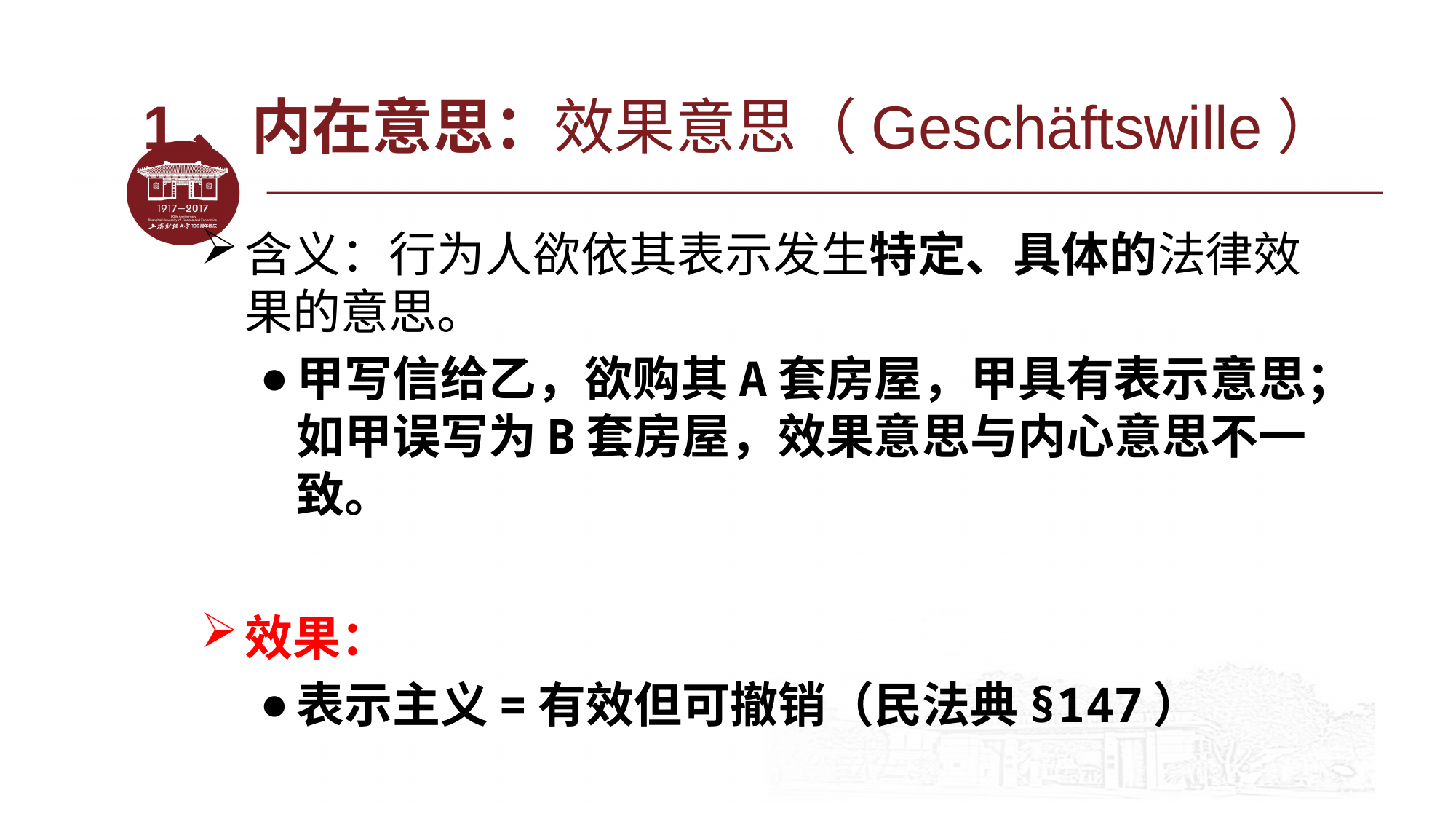

# 1、内在意思：效果意思（Geschäftswille）
含义：行为人欲依其表示发生特定、具体的法律效果的意思。
甲写信给乙，欲购其A套房屋，甲具有表示意思；如甲误写为B套房屋，效果意思与内心意思不一致。

效果：
表示主义=有效但可撤销（民法典§147）